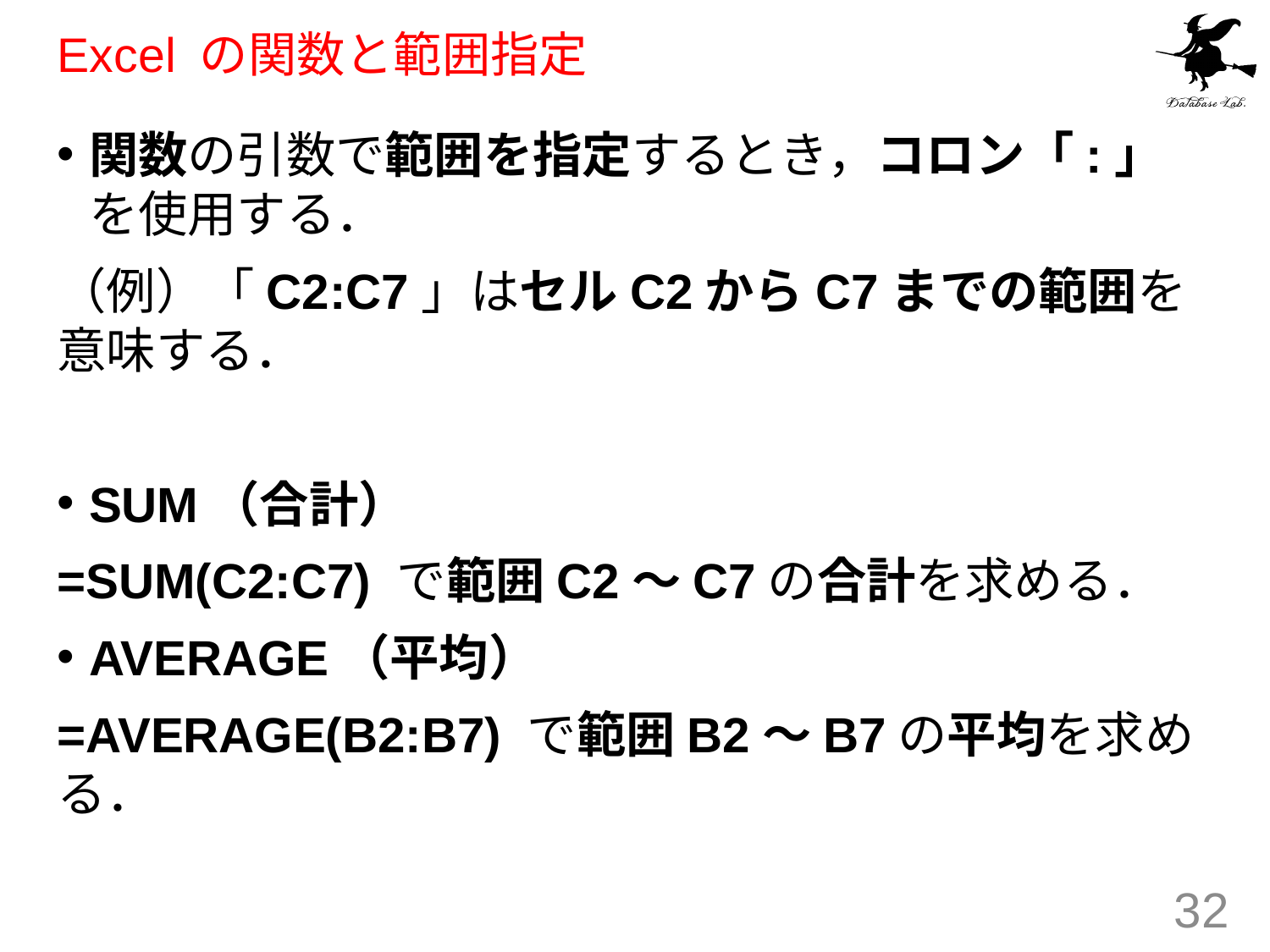

# Excel の関数と範囲指定
関数の引数で範囲を指定するとき，コロン「:」を使用する．
（例）「C2:C7」はセルC2からC7までの範囲を意味する．

SUM（合計）
=SUM(C2:C7) で範囲C2～C7の合計を求める．
AVERAGE（平均）
=AVERAGE(B2:B7) で範囲B2～B7の平均を求める．

32